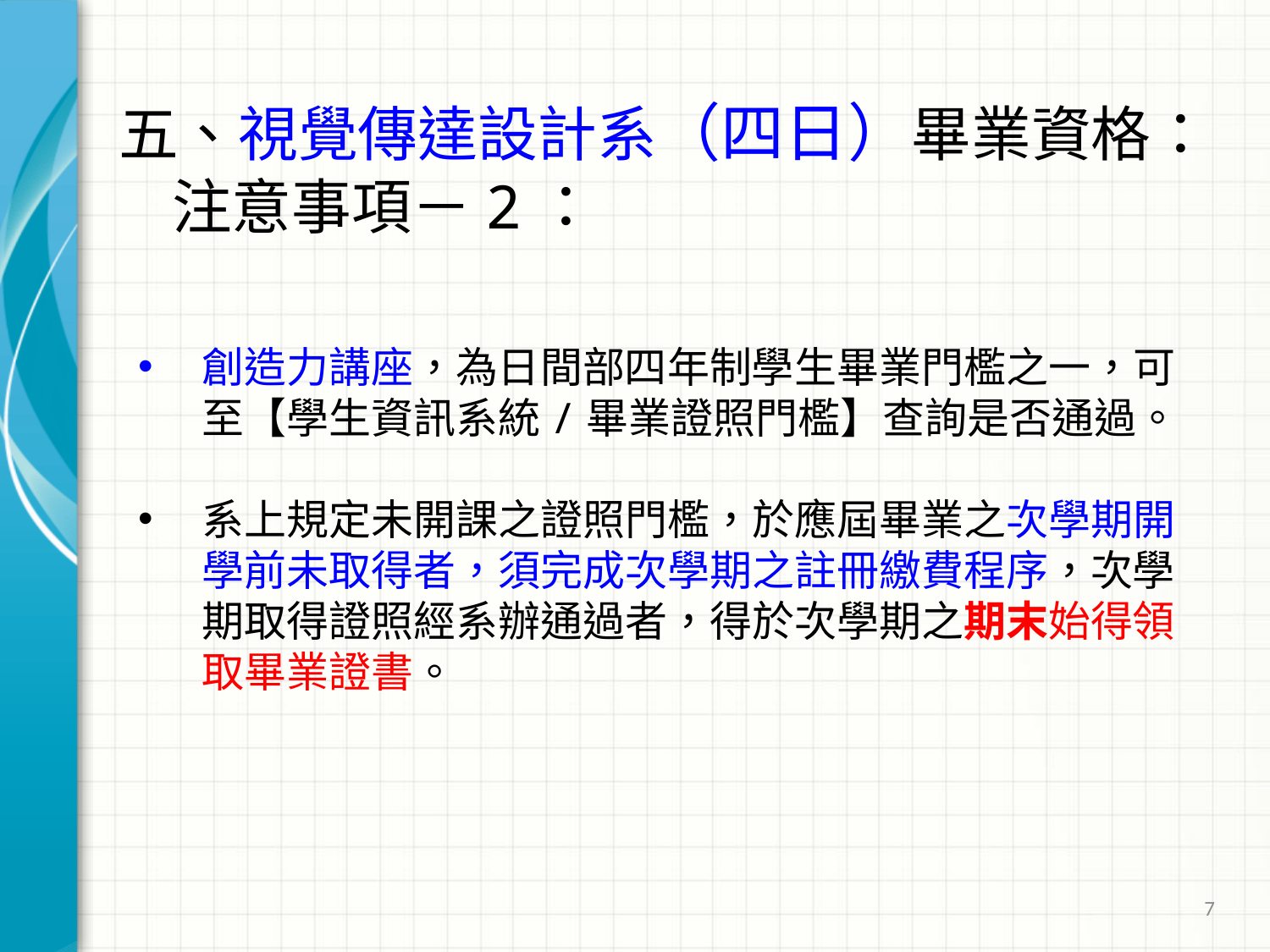

# 五、視覺傳達設計系（四日）畢業資格： 注意事項－2：

創造力講座，為日間部四年制學生畢業門檻之一，可至【學生資訊系統/畢業證照門檻】查詢是否通過。

系上規定未開課之證照門檻，於應屆畢業之次學期開學前未取得者，須完成次學期之註冊繳費程序，次學期取得證照經系辦通過者，得於次學期之期末始得領取畢業證書。
7